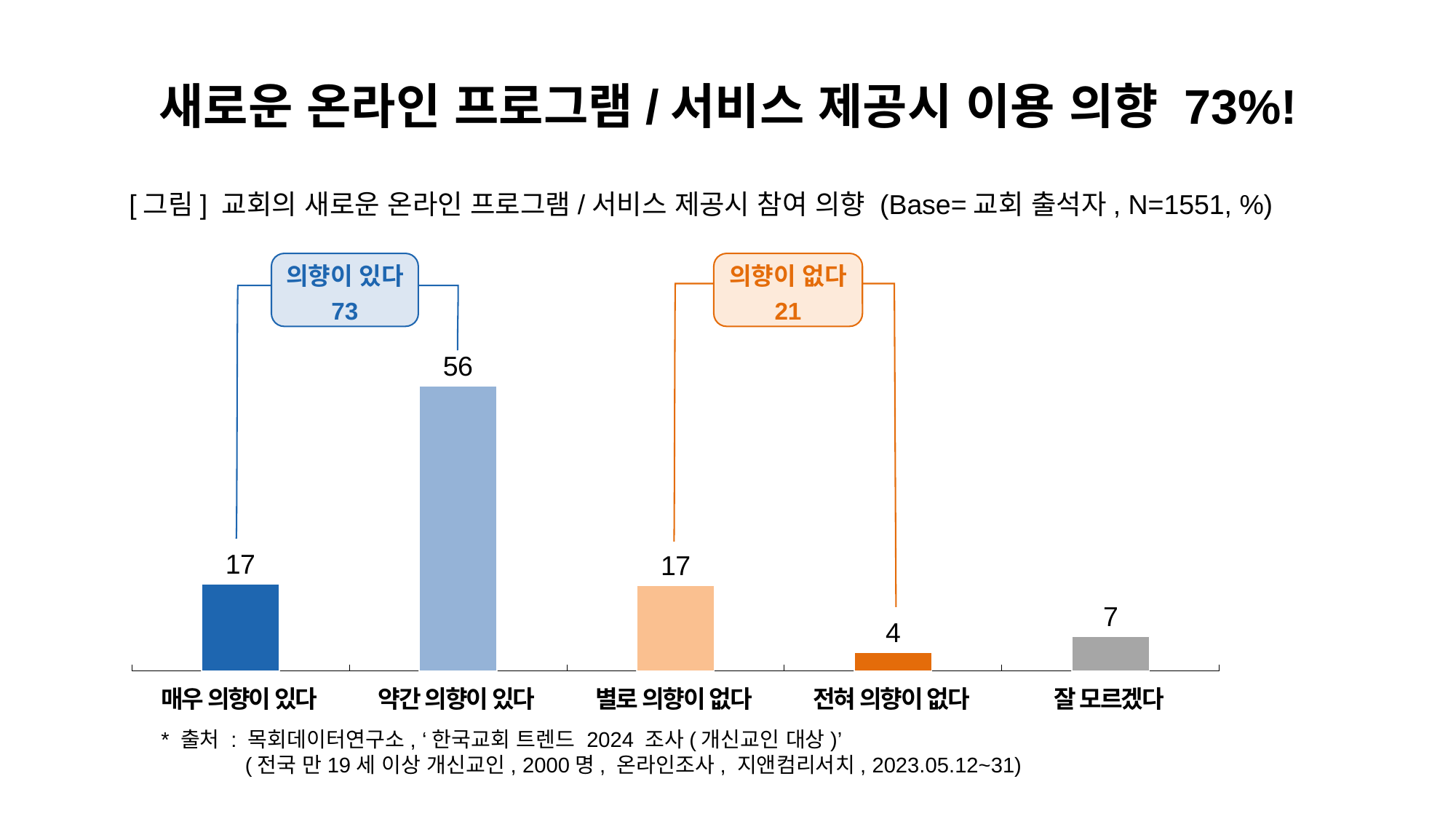

새로운 온라인 프로그램/서비스 제공시 이용 의향 73%!
[그림] 교회의 새로운 온라인 프로그램/서비스 제공시 참여 의향 (Base=교회 출석자, N=1551, %)
의향이 있다
73
의향이 없다
21

### Chart

| Category | 개신교인 |
|---|---|

| 매우 의향이 있다 | 약간 의향이 있다 | 별로 의향이 없다 | 전혀 의향이 없다 | 잘 모르겠다 |
| --- | --- | --- | --- | --- |
* 출처 : 목회데이터연구소, ‘한국교회 트렌드 2024 조사(개신교인 대상)’
              (전국 만19세 이상 개신교인, 2000명, 온라인조사, 지앤컴리서치, 2023.05.12~31)